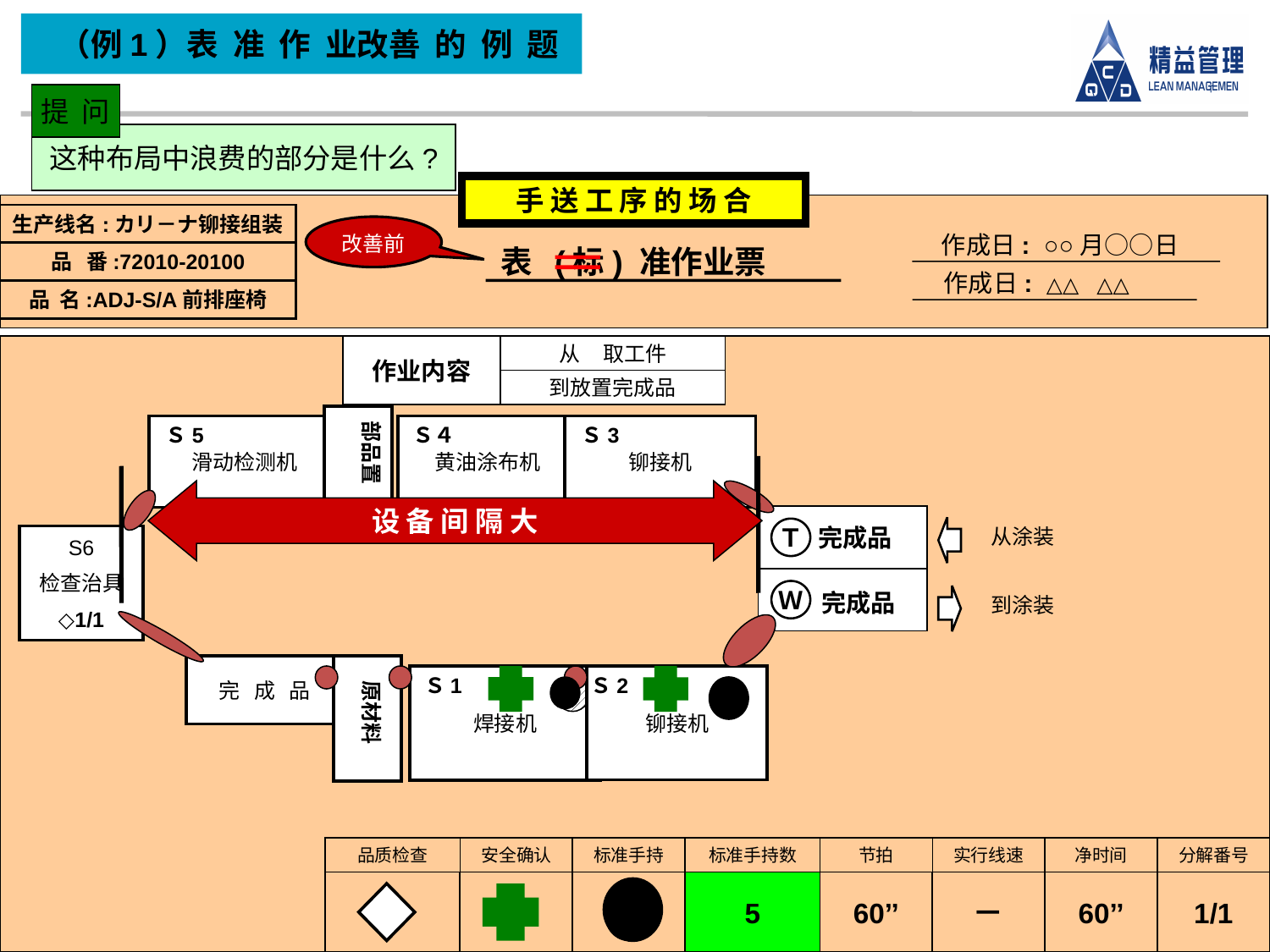

（例1）表  准  作  业改善  的  例  题
提  问
#
这种布局中浪费的部分是什么?
手 送 工 序 的 场 合
表  (标) 准作业票
生产线名:カリ－ナ铆接组装
品   番:72010-20100
品  名:ADJ-S/A前排座椅
作成日:  ○○月○○日

作成日:  △△   △△

改善前

作业内容
从     取工件
到放置完成品
部品置

Ｓ5
滑动检测机
Ｓ４
黄油涂布机
Ｓ3
铆接机

设 备 间 隔 大

　完成品
Ｔ
　完成品
Ｗ

从涂装

到涂装
S6
检查治具
◇1/1

完   成   品

原材料

Ｓ1
焊接机

Ｓ2
铆接机

品质检查
安全确认
标准手持
标准手持数
节拍
实行线速
净时间
分解番号

5
60’’
－
60’’
1/1

5